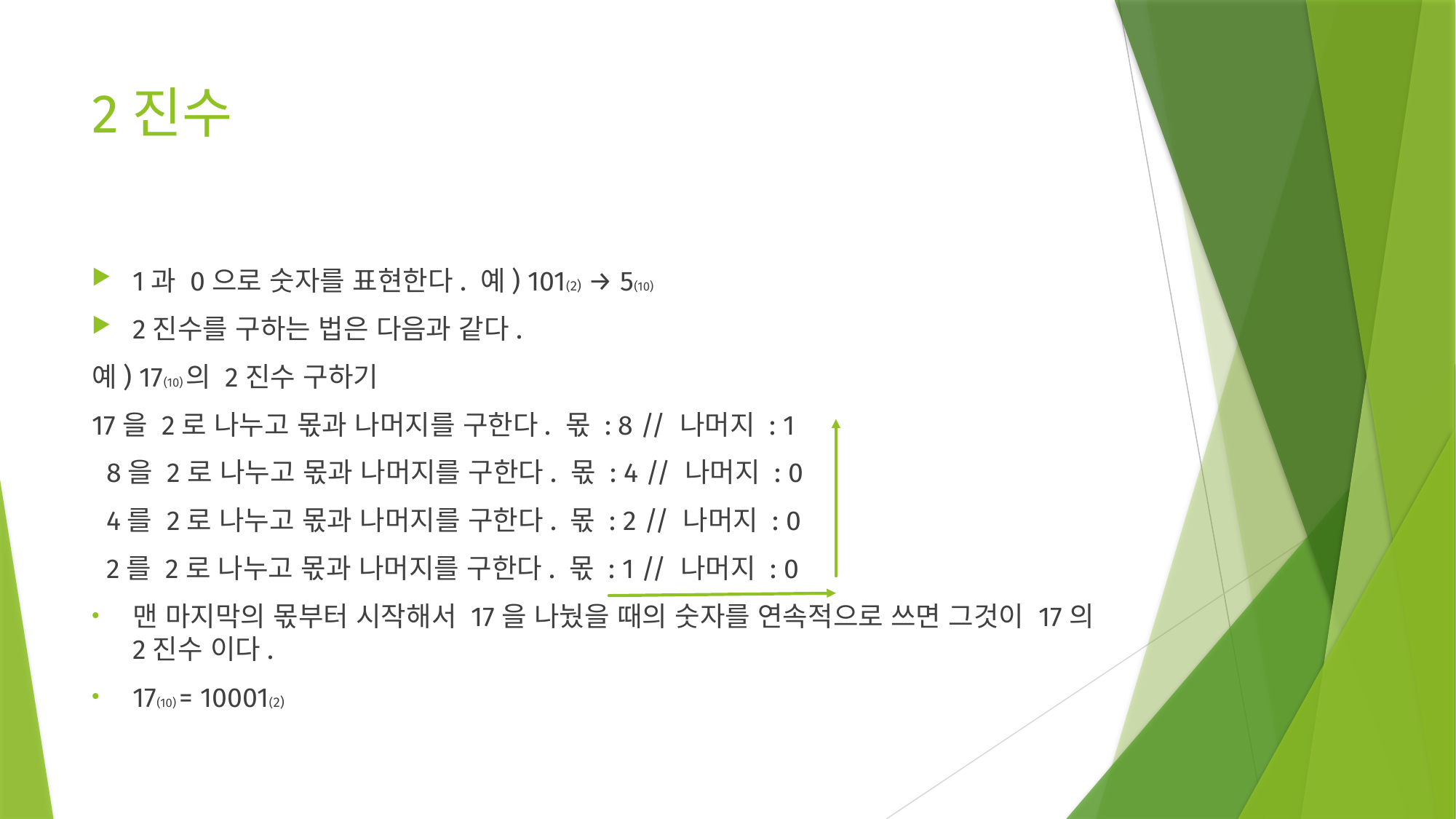

# 2진수
1과 0으로 숫자를 표현한다. 예) 101(2)  → 5(10)
2진수를 구하는 법은 다음과 같다.
예) 17(10)의 2진수 구하기
17을 2로 나누고 몫과 나머지를 구한다. 몫 : 8 // 나머지 : 1
  8을 2로 나누고 몫과 나머지를 구한다. 몫 : 4 // 나머지 : 0
  4를 2로 나누고 몫과 나머지를 구한다. 몫 : 2 // 나머지 : 0
  2를 2로 나누고 몫과 나머지를 구한다. 몫 : 1 // 나머지 : 0
맨 마지막의 몫부터 시작해서 17을 나눴을 때의 숫자를 연속적으로 쓰면 그것이 17의 2진수 이다.
17(10) = 10001(2)